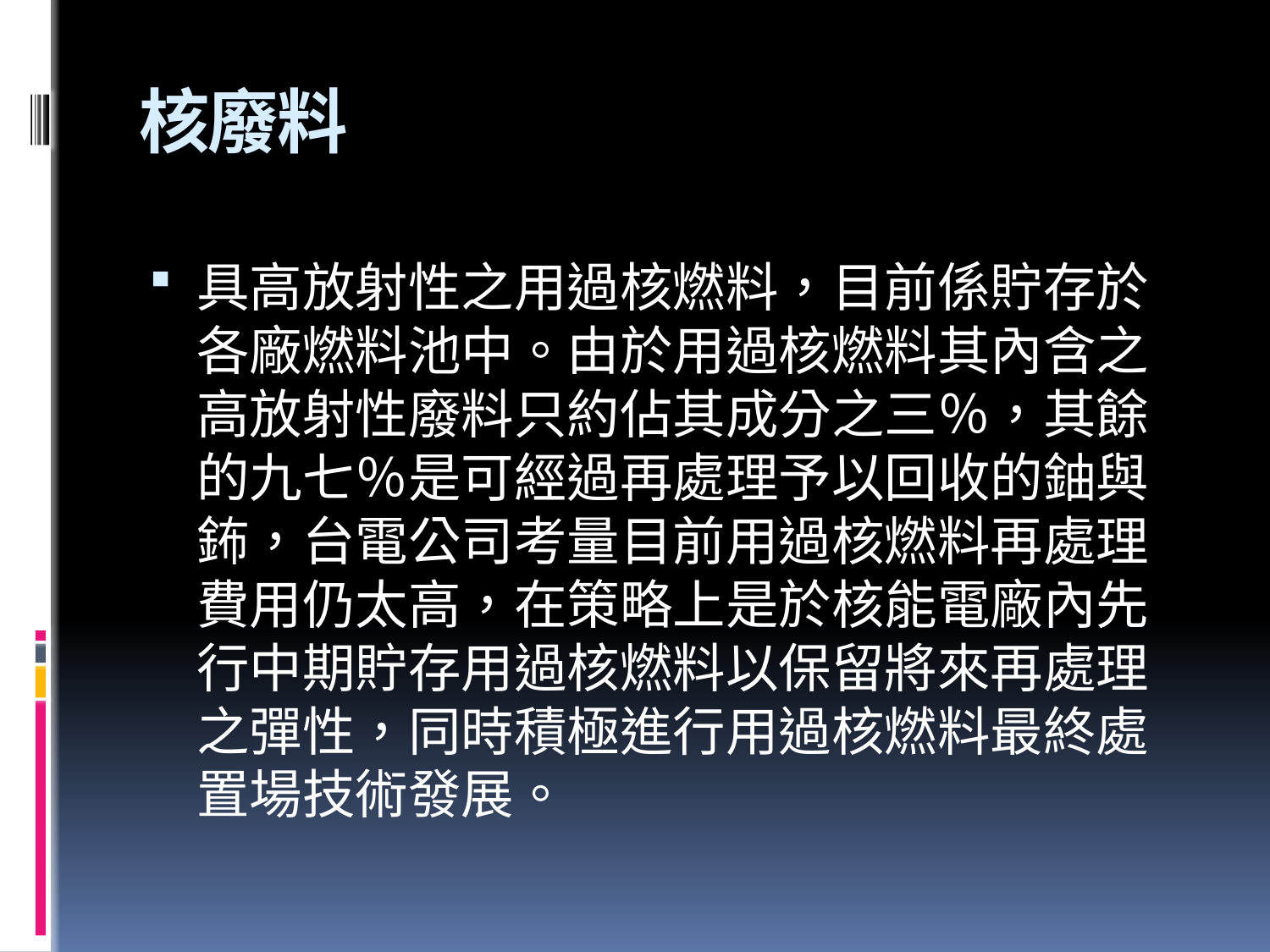

# 核廢料
具高放射性之用過核燃料，目前係貯存於各廠燃料池中。由於用過核燃料其內含之高放射性廢料只約佔其成分之三％，其餘的九七％是可經過再處理予以回收的鈾與鈽，台電公司考量目前用過核燃料再處理費用仍太高，在策略上是於核能電廠內先行中期貯存用過核燃料以保留將來再處理之彈性，同時積極進行用過核燃料最終處置場技術發展。